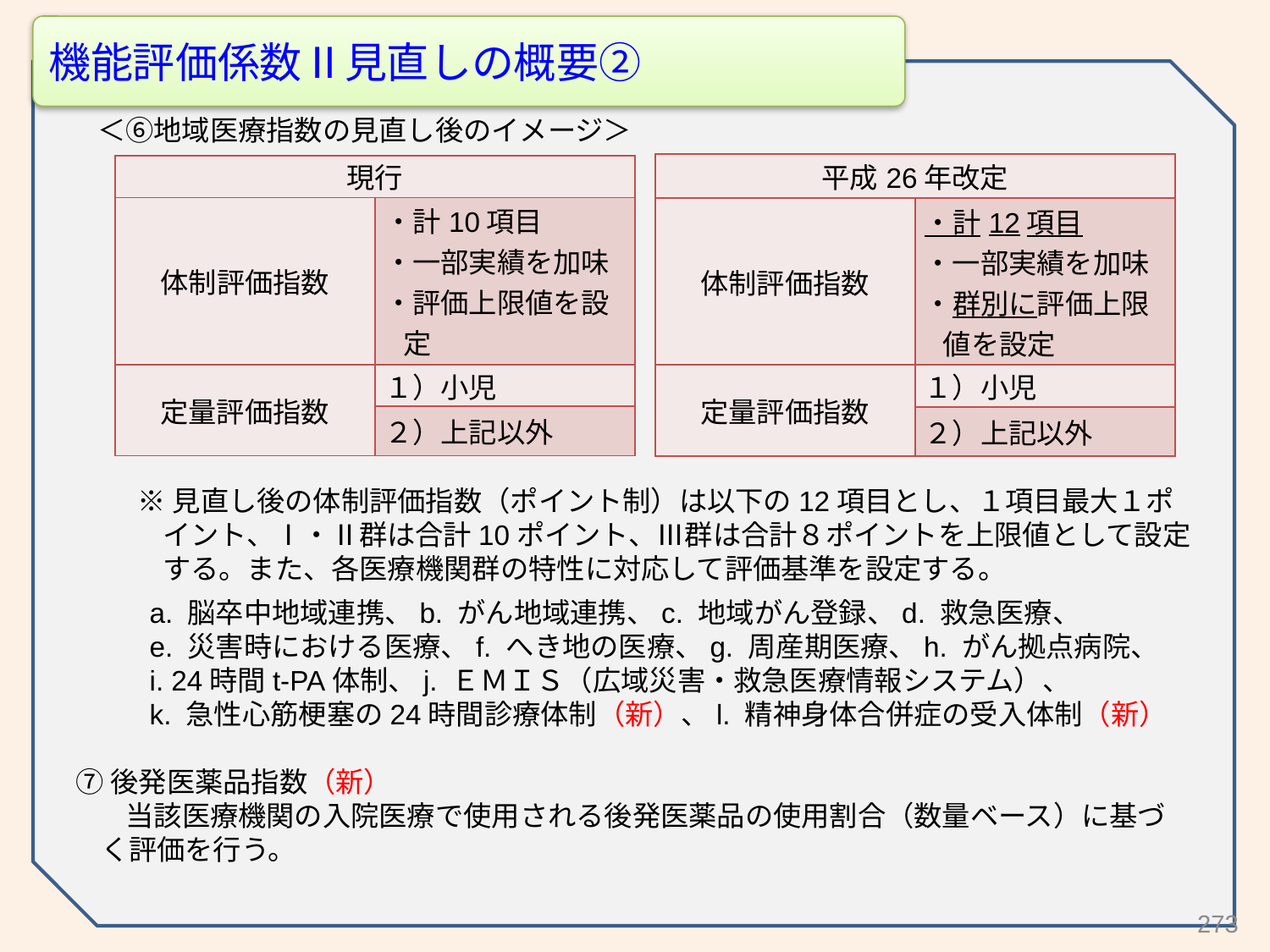

機能評価係数Ⅱ見直しの概要②

＜⑥地域医療指数の見直し後のイメージ＞
| 平成26年改定 |  |
| --- | --- |
| 体制評価指数 | ・計12項目 ・一部実績を加味 ・群別に評価上限値を設定 |
| 定量評価指数 | １）小児 |
|  | ２）上記以外 |
| 現行 |  |
| --- | --- |
| 体制評価指数 | ・計10項目 ・一部実績を加味 ・評価上限値を設定 |
| 定量評価指数 | １）小児 |
|  | ２）上記以外 |

※見直し後の体制評価指数（ポイント制）は以下の12項目とし、１項目最大１ポイント、Ⅰ・Ⅱ群は合計10ポイント、Ⅲ群は合計８ポイントを上限値として設定する。また、各医療機関群の特性に対応して評価基準を設定する。
a. 脳卒中地域連携、b. がん地域連携、c. 地域がん登録、d. 救急医療、
e. 災害時における医療、f. へき地の医療、g. 周産期医療、h. がん拠点病院、
i. 24時間t-PA体制、j. ＥＭＩＳ（広域災害・救急医療情報システム）、
k. 急性心筋梗塞の24時間診療体制（新）、l. 精神身体合併症の受入体制（新）

⑦後発医薬品指数（新）
当該医療機関の入院医療で使用される後発医薬品の使用割合（数量ベース）に基づく評価を行う。
273